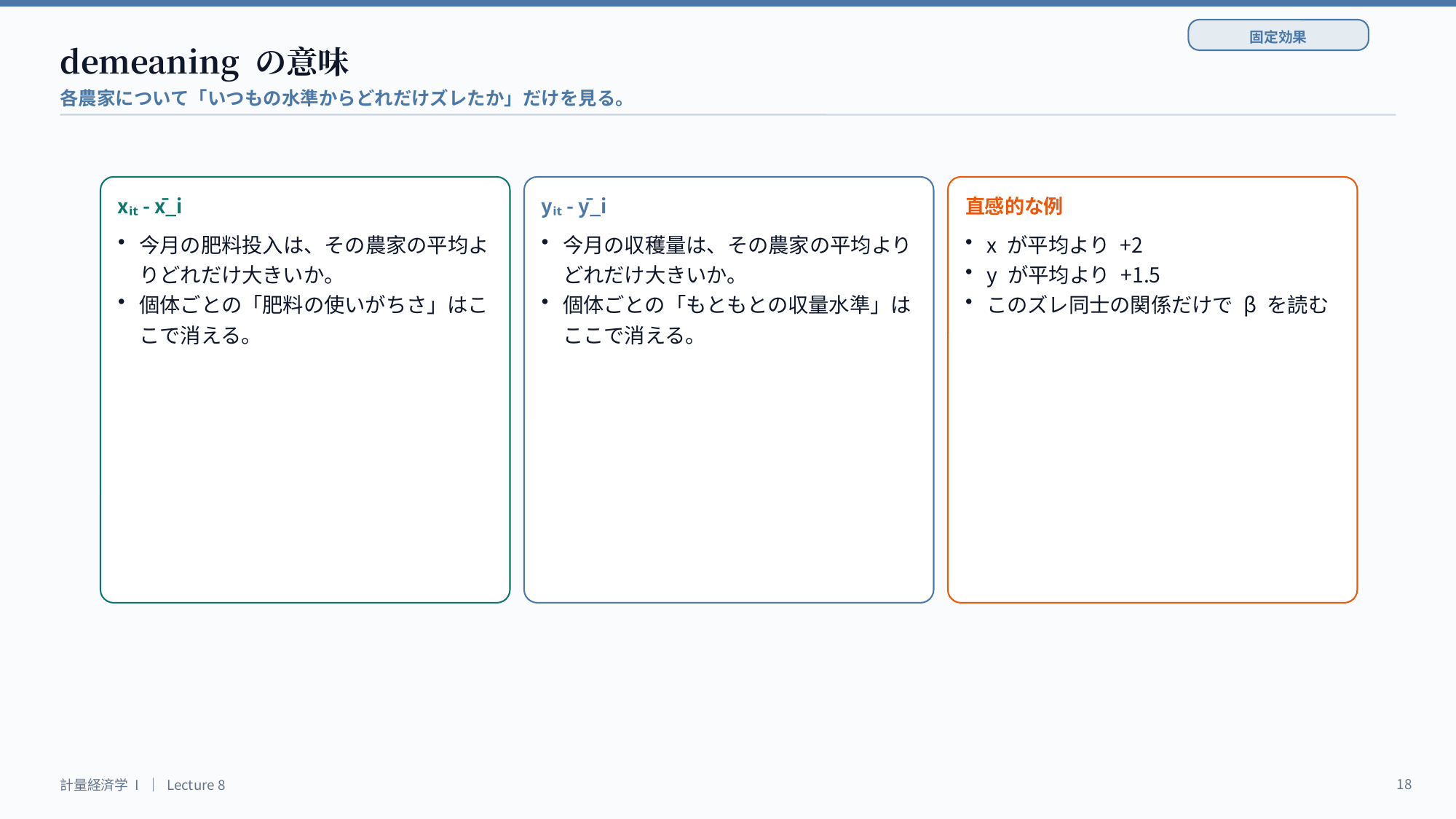

固定効果
demeaning の意味
各農家について「いつもの水準からどれだけズレたか」だけを見る。

xᵢₜ - x̄_i
yᵢₜ - ȳ_i
直感的な例
今月の肥料投入は、その農家の平均よりどれだけ大きいか。
個体ごとの「肥料の使いがちさ」はここで消える。
今月の収穫量は、その農家の平均よりどれだけ大きいか。
個体ごとの「もともとの収量水準」はここで消える。
x が平均より +2
y が平均より +1.5
このズレ同士の関係だけで β を読む
18
計量経済学 I ｜ Lecture 8